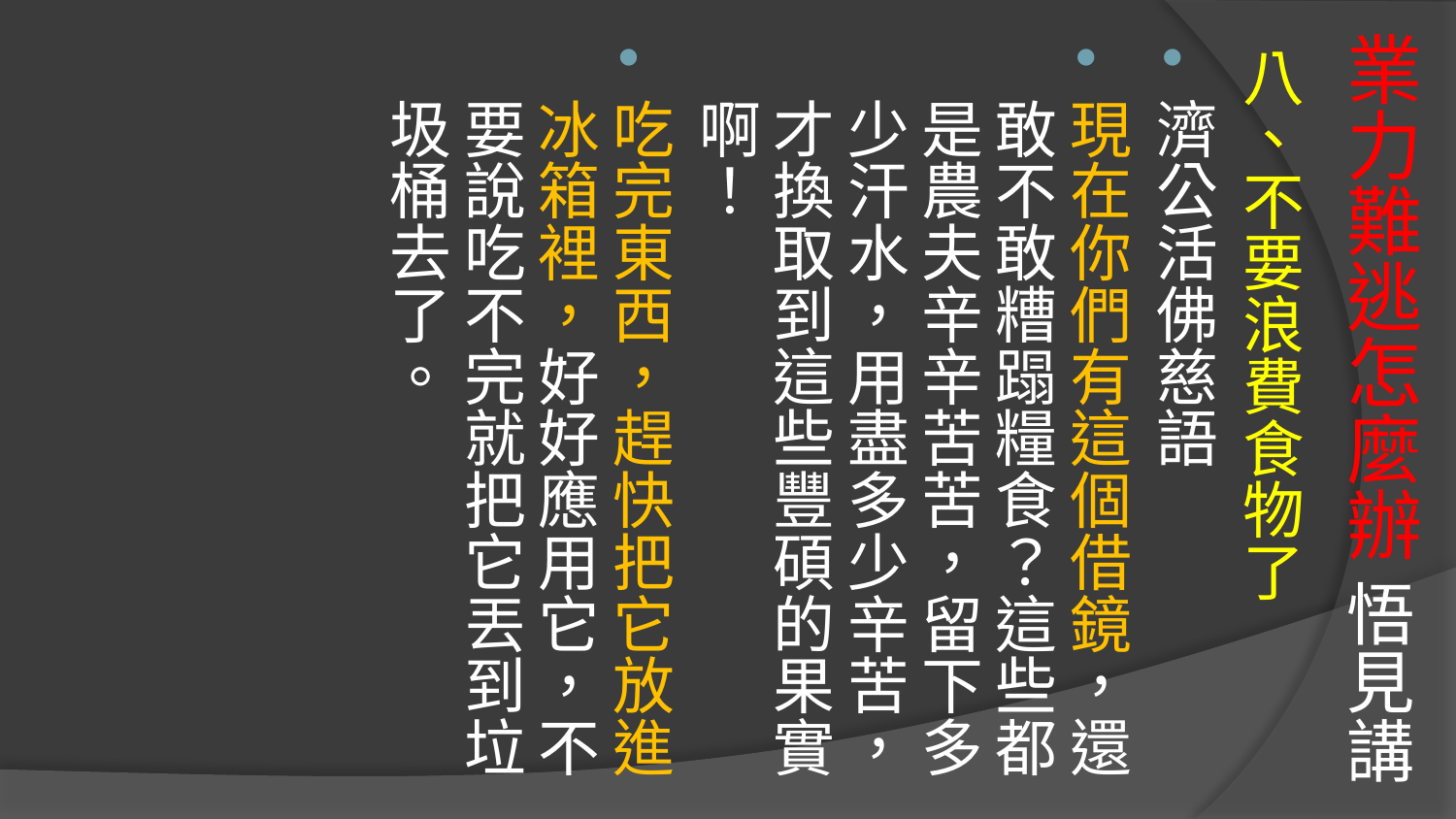

# 業力難逃怎麼辦 悟見講
八、不要浪費食物了
濟公活佛慈語
現在你們有這個借鏡，還敢不敢糟蹋糧食？這些都是農夫辛辛苦苦，留下多少汗水，用盡多少辛苦，才換取到這些豐碩的果實啊！
吃完東西，趕快把它放進冰箱裡，好好應用它，不要說吃不完就把它丟到垃圾桶去了。